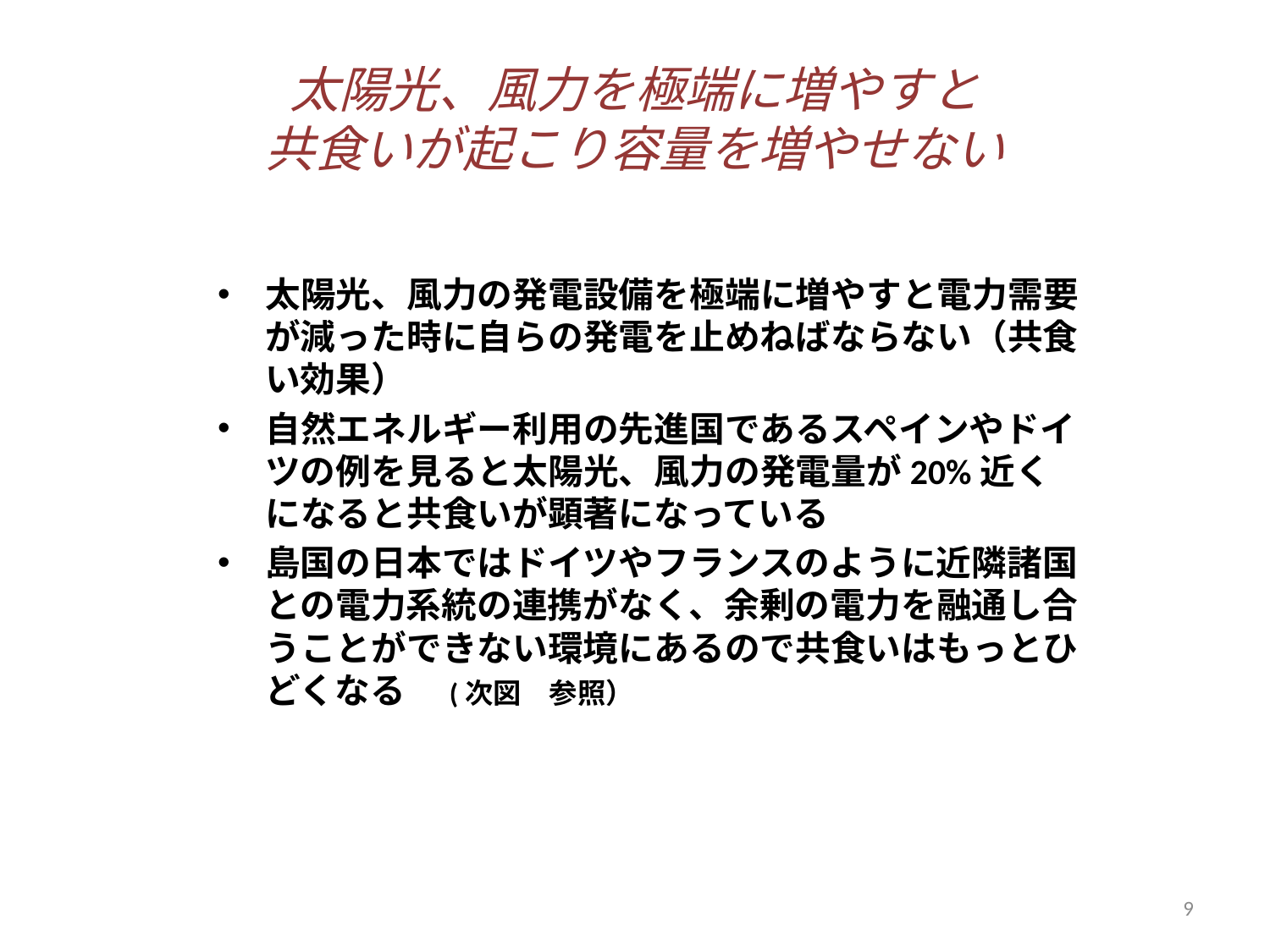

# 太陽光、風力を極端に増やすと 共食いが起こり容量を増やせない
太陽光、風力の発電設備を極端に増やすと電力需要が減った時に自らの発電を止めねばならない（共食い効果）
自然エネルギー利用の先進国であるスペインやドイツの例を見ると太陽光、風力の発電量が20%近くになると共食いが顕著になっている
島国の日本ではドイツやフランスのように近隣諸国との電力系統の連携がなく、余剰の電力を融通し合うことができない環境にあるので共食いはもっとひどくなる　(次図　参照）
9